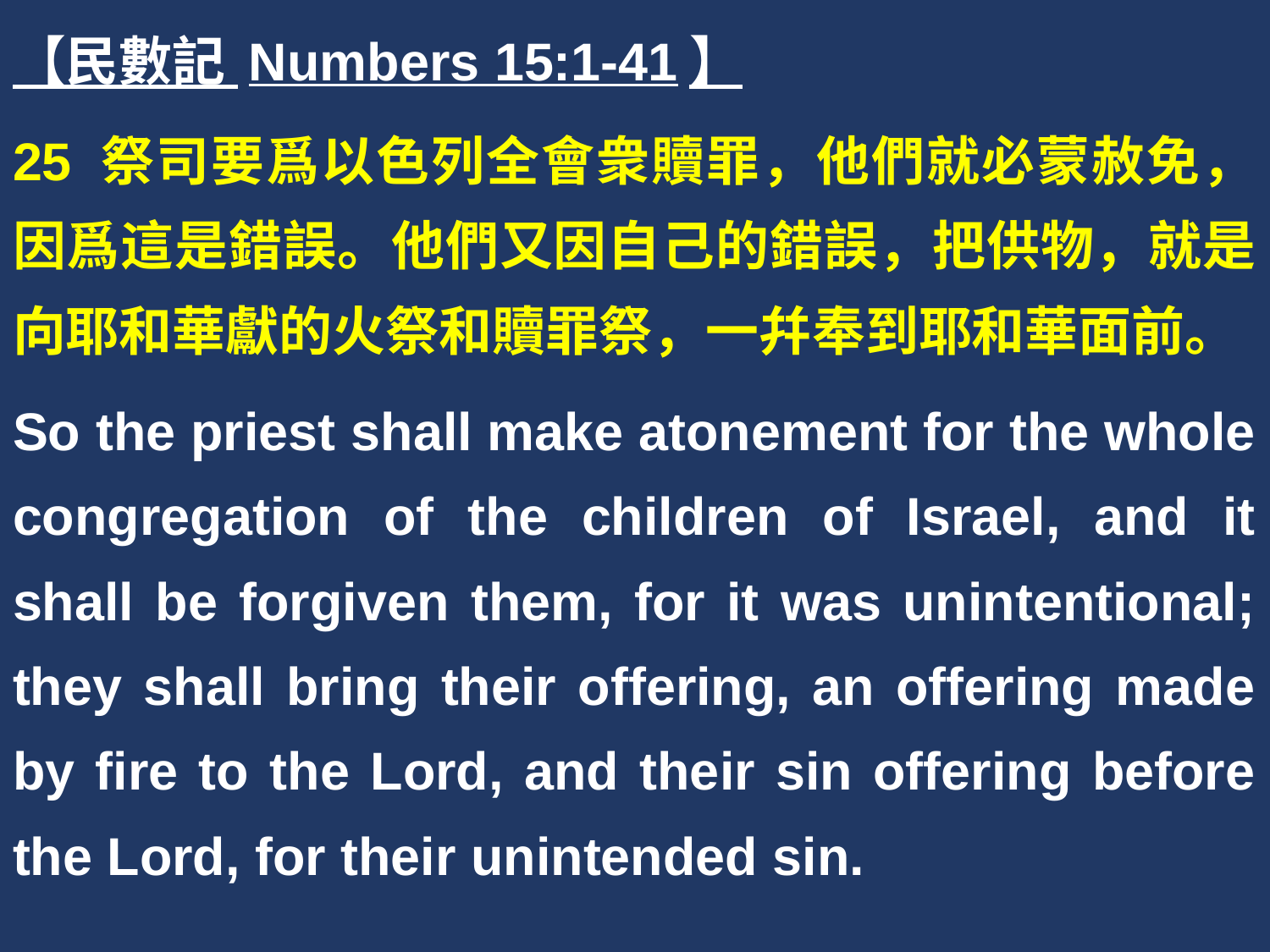

【民數記 Numbers 15:1-41】
25 祭司要爲以色列全會衆贖罪，他們就必蒙赦免，因爲這是錯誤。他們又因自己的錯誤，把供物，就是向耶和華獻的火祭和贖罪祭，一幷奉到耶和華面前。
So the priest shall make atonement for the whole congregation of the children of Israel, and it shall be forgiven them, for it was unintentional; they shall bring their offering, an offering made by fire to the Lord, and their sin offering before the Lord, for their unintended sin.